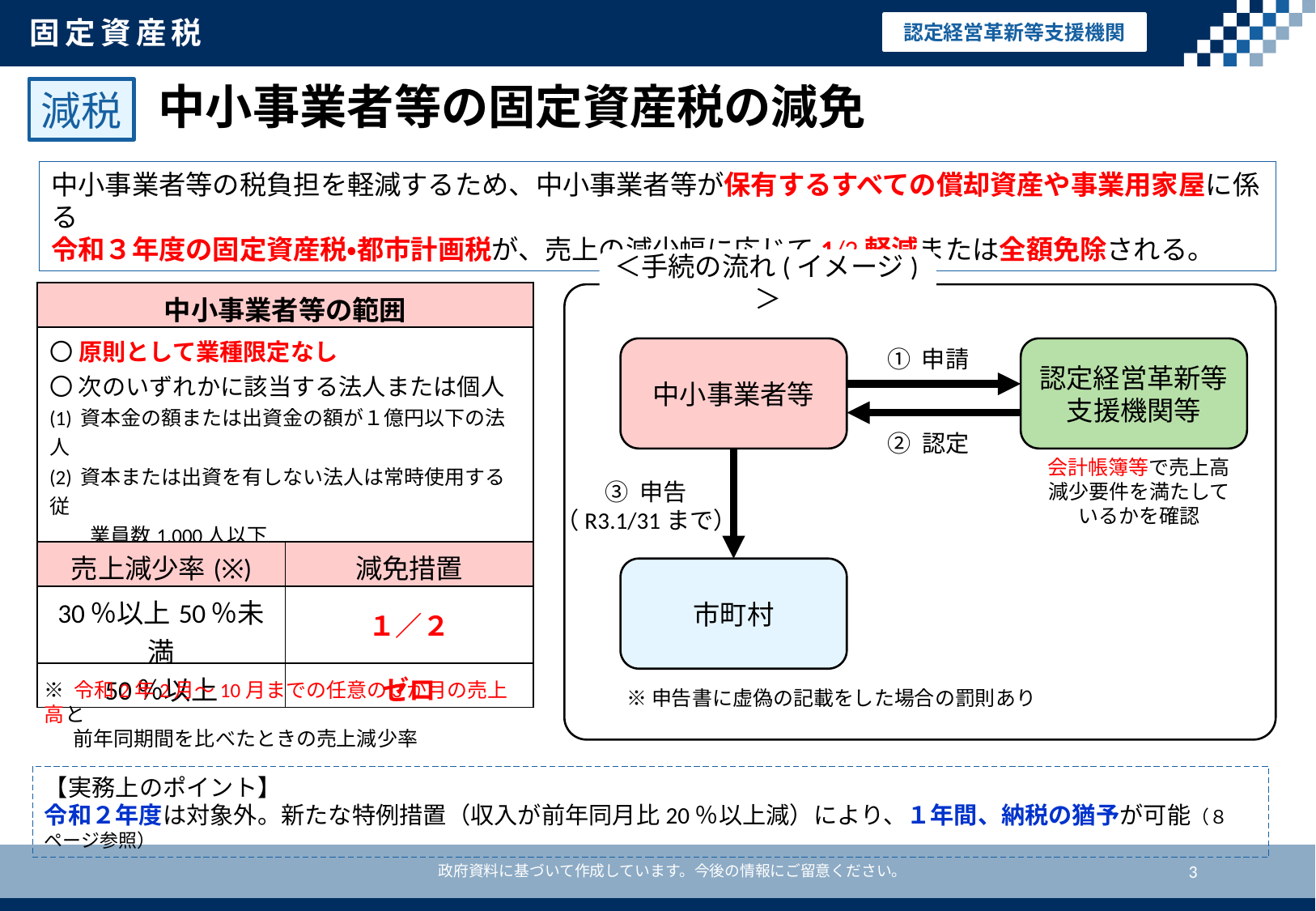

固定資産税
認定経営革新等支援機関
中小事業者等の固定資産税の減免
減税
中小事業者等の税負担を軽減するため、中小事業者等が保有するすべての償却資産や事業用家屋に係る
令和３年度の固定資産税・都市計画税が、売上の減少幅に応じて1/2軽減または全額免除される。
＜手続の流れ(イメージ)＞
| 中小事業者等の範囲 |
| --- |
| 〇 原則として業種限定なし 〇 次のいずれかに該当する法人または個人 (1) 資本金の額または出資金の額が１億円以下の法人 (2) 資本または出資を有しない法人は常時使用する従 　　業員数1,000人以下 (3) 常時使用する従業員数1,000人以下の個人 |

① 申請
中小事業者等
認定経営革新等
支援機関等
② 認定
会計帳簿等で売上高減少要件を満たして
いるかを確認
③ 申告
（R3.1/31まで）
| 売上減少率(※) | 減免措置 |
| --- | --- |
| 30％以上50％未満 | １／２ |
| 50％以上 | ゼロ |
市町村
※ 令和2年2月～10月までの任意の3か月の売上高と
　  前年同期間を比べたときの売上減少率
※申告書に虚偽の記載をした場合の罰則あり
【実務上のポイント】
令和２年度は対象外。新たな特例措置（収入が前年同月比20％以上減）により、１年間、納税の猶予が可能（８ページ参照）
3